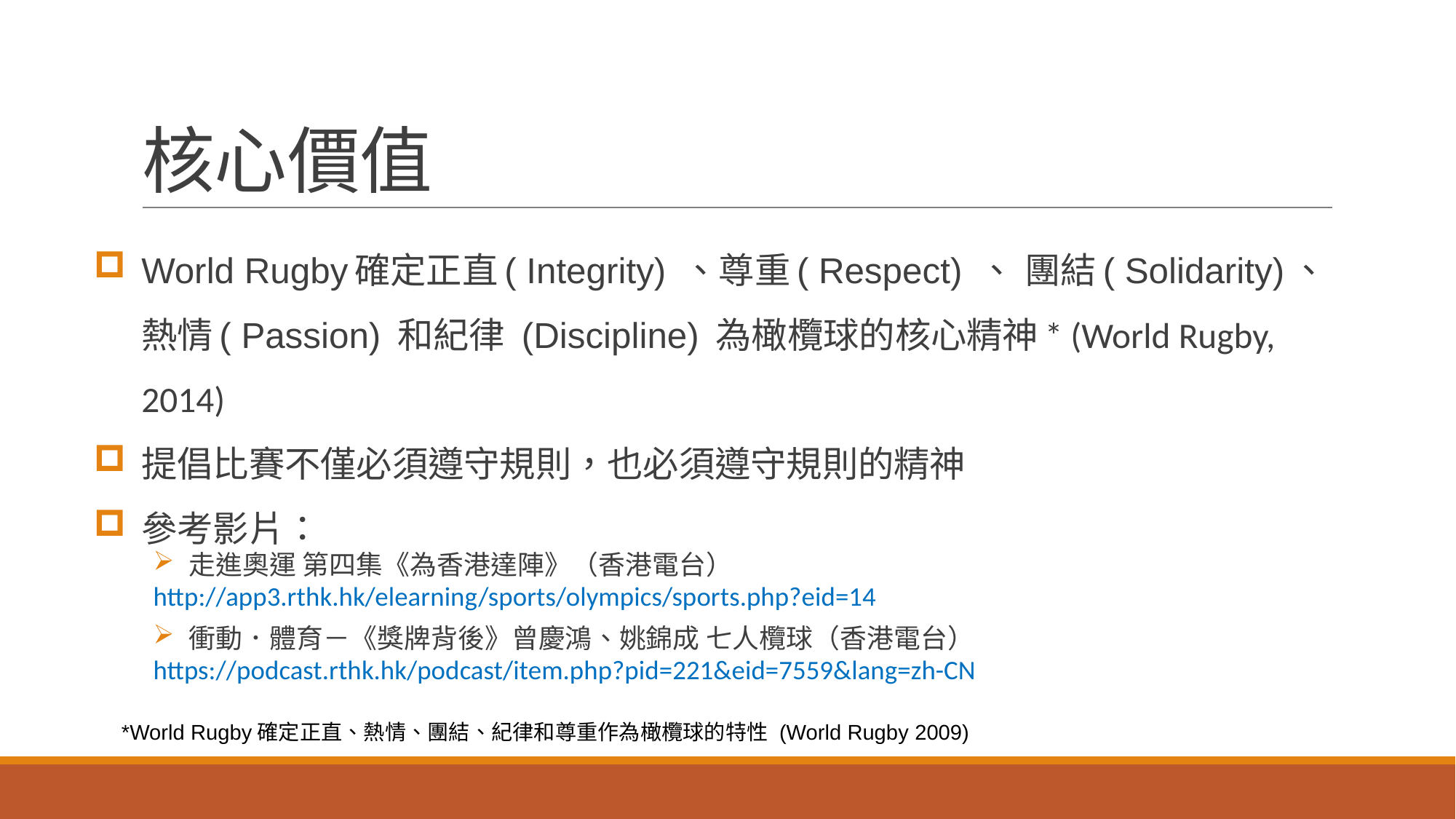

# 核心價值
World Rugby確定正直( Integrity) 、尊重( Respect) 、 團結( Solidarity)、熱情( Passion) 和紀律 (Discipline) 為橄欖球的核心精神* (World Rugby, 2014)
提倡比賽不僅必須遵守規則，也必須遵守規則的精神
參考影片：
走進奧運 第四集《為香港達陣》（香港電台）
	http://app3.rthk.hk/elearning/sports/olympics/sports.php?eid=14
衝動．體育－《獎牌背後》曾慶鴻、姚錦成 七人欖球（香港電台）
	https://podcast.rthk.hk/podcast/item.php?pid=221&eid=7559&lang=zh-CN

*World Rugby確定正直、熱情、團結、紀律和尊重作為橄欖球的特性 (World Rugby 2009)